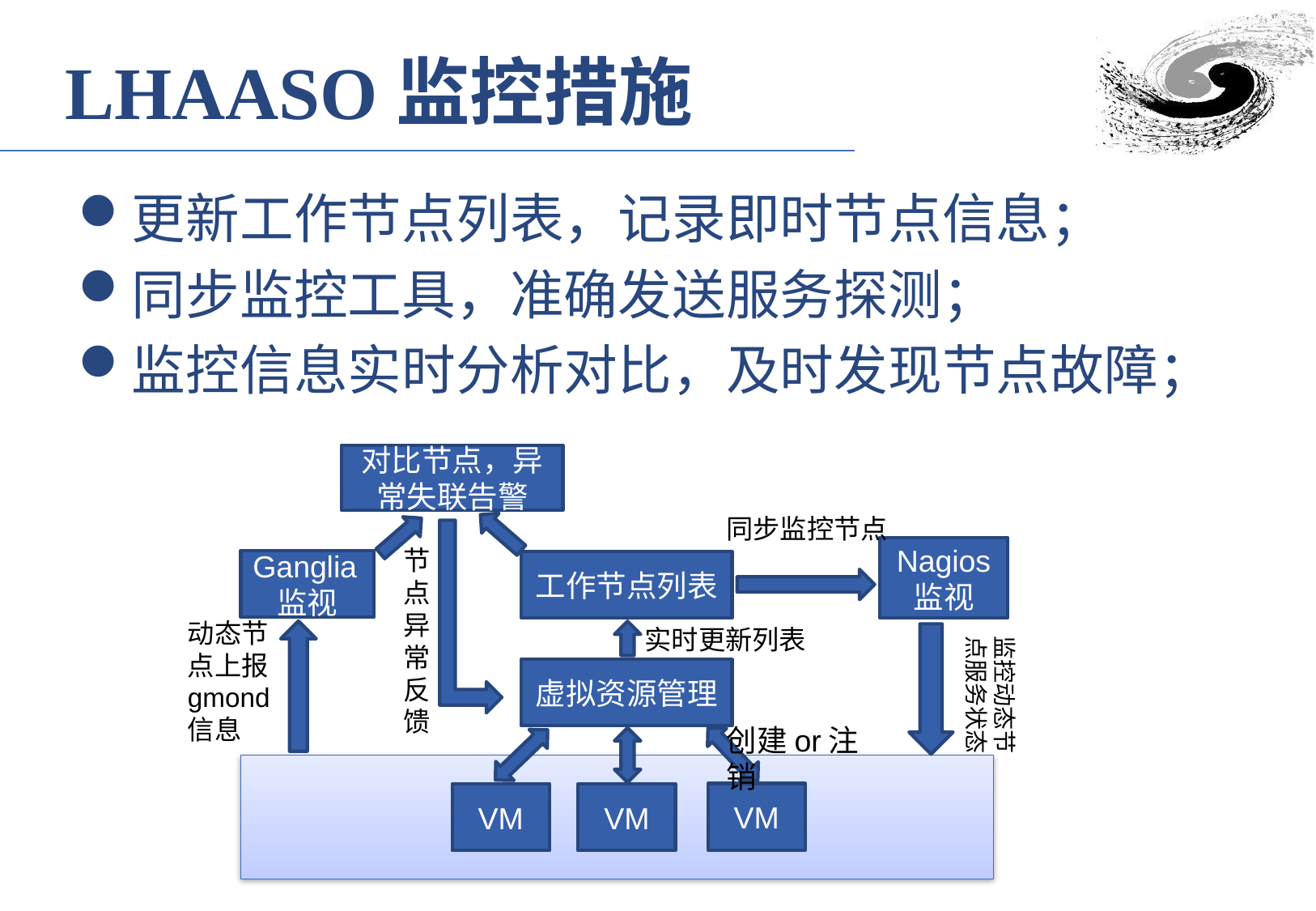

LHAASO监控措施
更新工作节点列表，记录即时节点信息；
同步监控工具，准确发送服务探测；
监控信息实时分析对比，及时发现节点故障；

对比节点，异常失联告警

同步监控节点

Nagios
监视
Ganglia监视
工作节点列表

动态节点上报gmond信息
实时更新列表

监控动态节
点服务状态

虚拟资源管理
创建or注销

VM
VM
VM
节点异常反馈